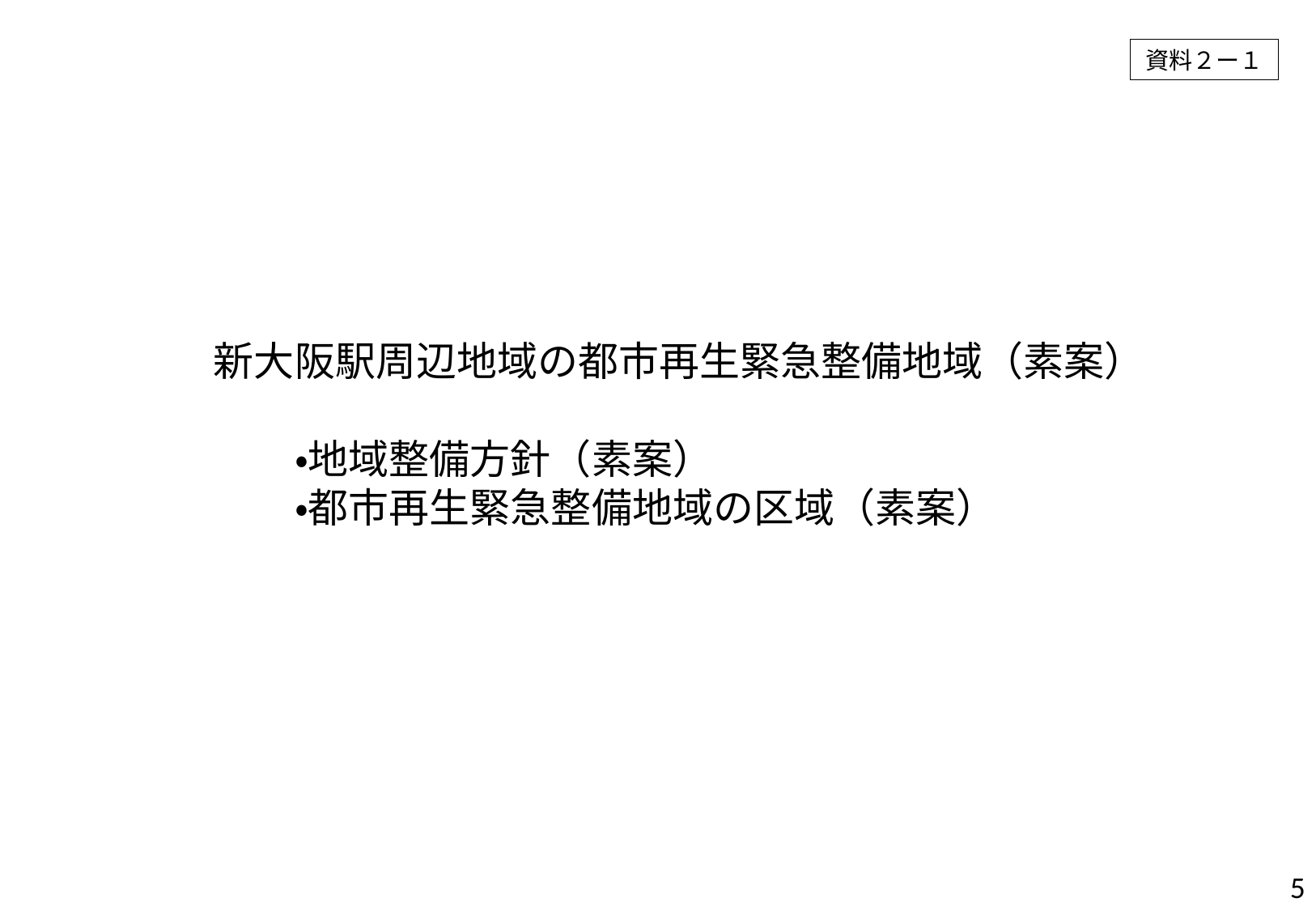

資料２ー１
新大阪駅周辺地域の都市再生緊急整備地域（素案）

　　・地域整備方針（素案）
　　・都市再生緊急整備地域の区域（素案）
5